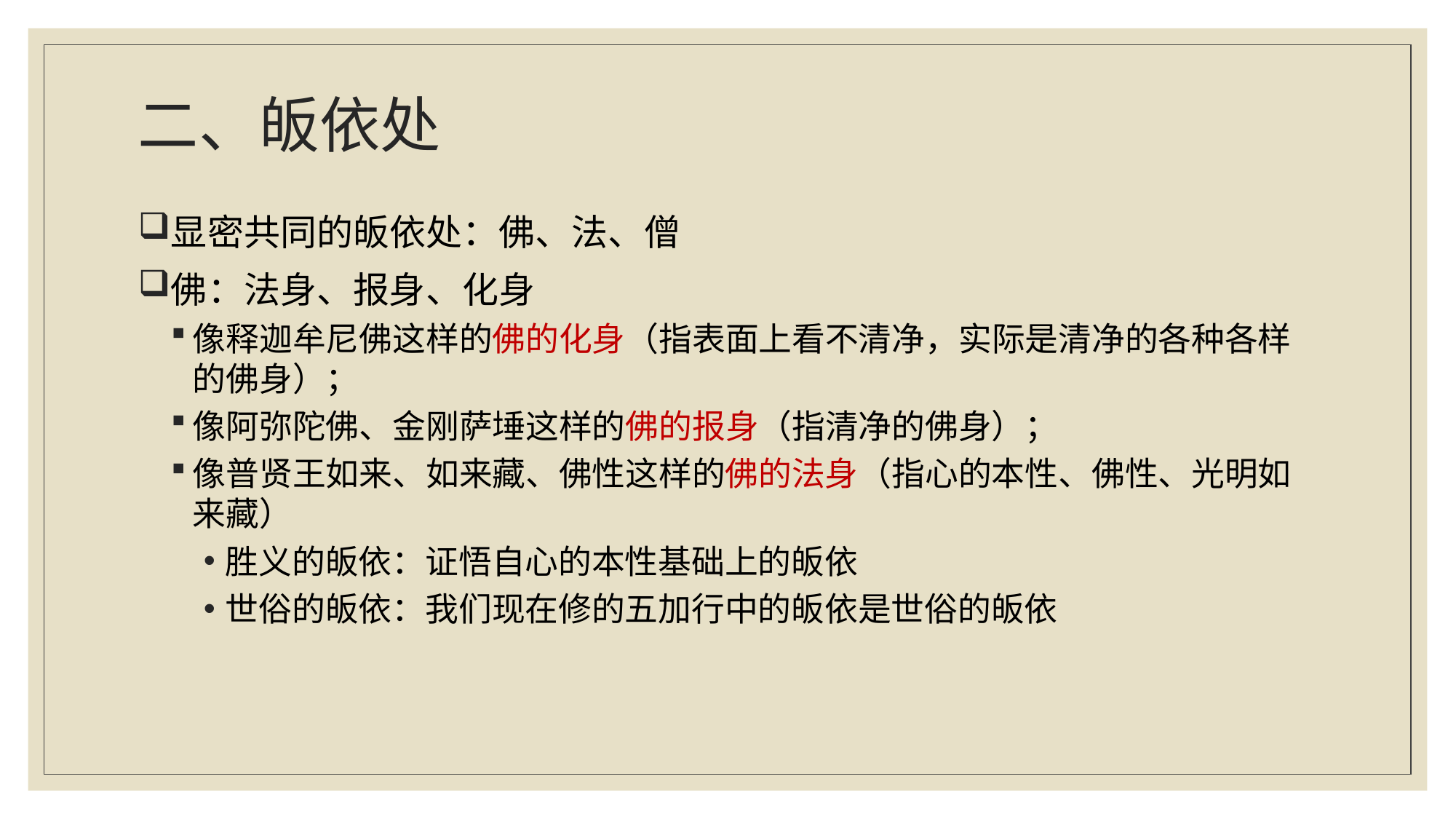

# 二、皈依处
显密共同的皈依处：佛、法、僧
佛：法身、报身、化身
像释迦牟尼佛这样的佛的化身（指表面上看不清净，实际是清净的各种各样的佛身）；
像阿弥陀佛、金刚萨埵这样的佛的报身（指清净的佛身）；
像普贤王如来、如来藏、佛性这样的佛的法身（指心的本性、佛性、光明如来藏）
胜义的皈依：证悟自心的本性基础上的皈依
世俗的皈依：我们现在修的五加行中的皈依是世俗的皈依